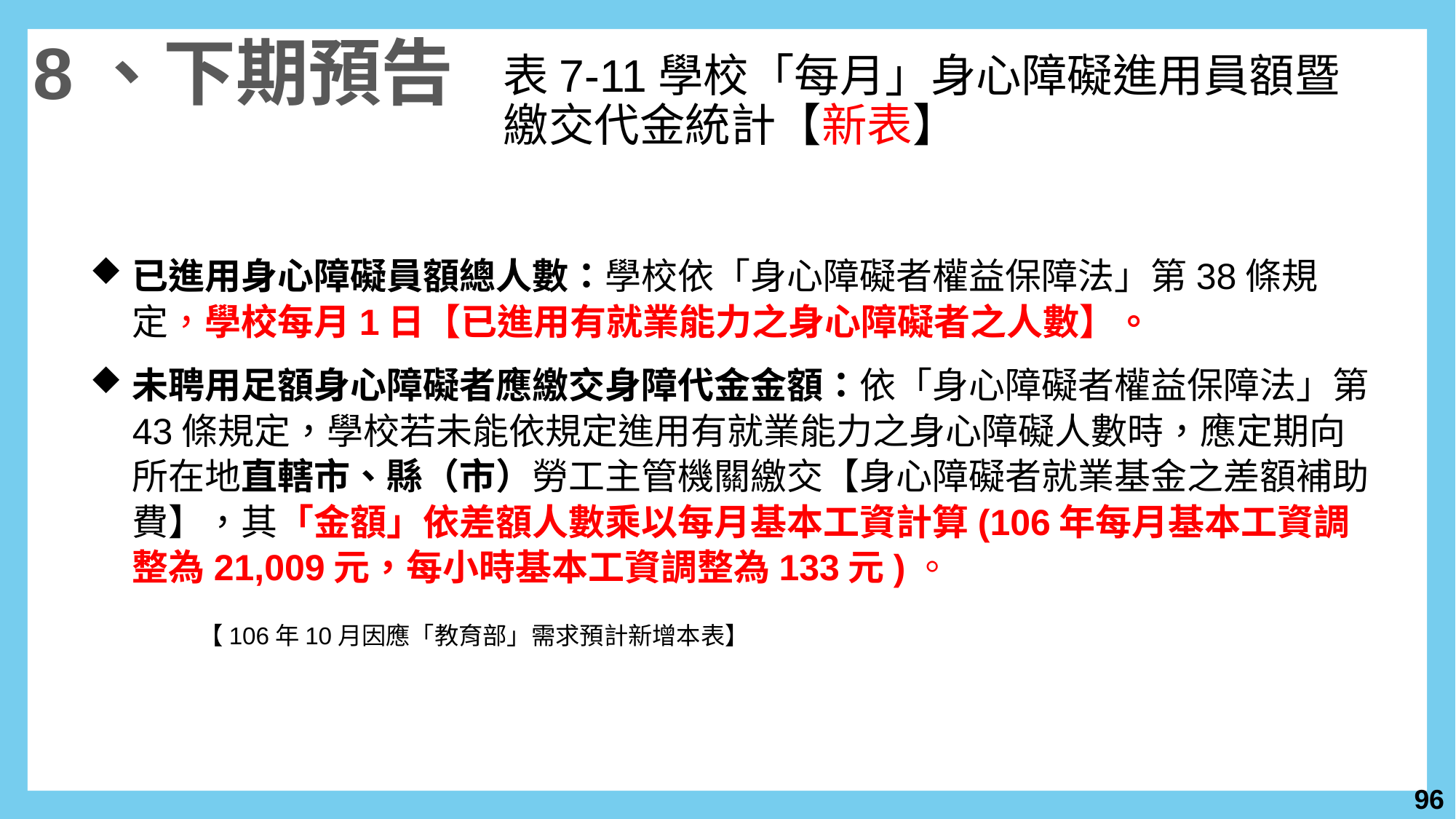

8、下期預告
表7-11學校「每月」身心障礙進用員額暨
繳交代金統計【新表】

已進用身心障礙員額總人數：學校依「身心障礙者權益保障法」第38條規定，學校每月1日【已進用有就業能力之身心障礙者之人數】。
未聘用足額身心障礙者應繳交身障代金金額：依「身心障礙者權益保障法」第43條規定，學校若未能依規定進用有就業能力之身心障礙人數時，應定期向所在地直轄市、縣（市）勞工主管機關繳交【身心障礙者就業基金之差額補助費】，其「金額」依差額人數乘以每月基本工資計算(106年每月基本工資調整為21,009元，每小時基本工資調整為133元)。
	【106年10月因應「教育部」需求預計新增本表】

96